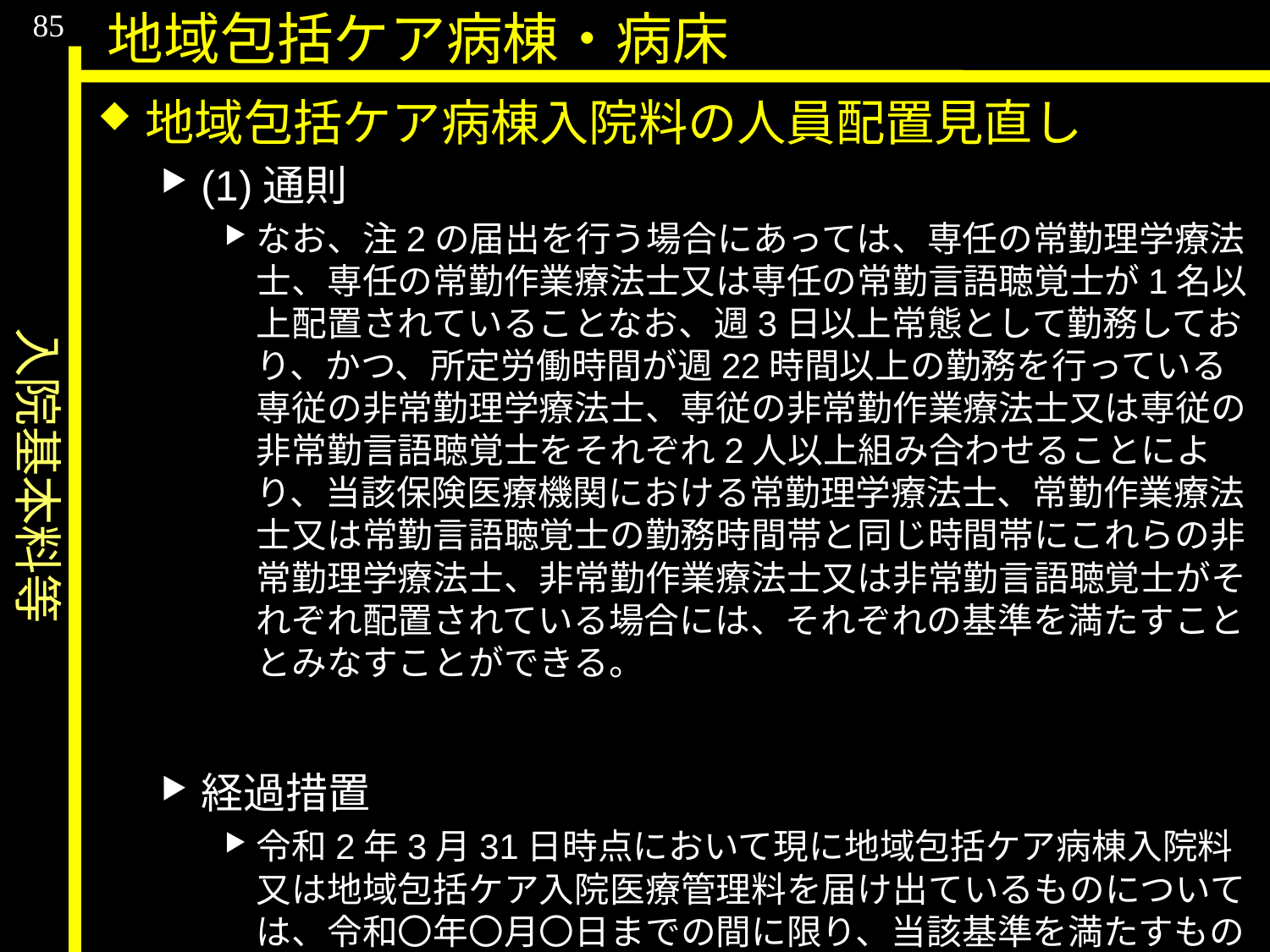

入院基本料等
85
地域包括ケア病棟・病床

地域包括ケア病棟入院料の人員配置見直し
(1)通則
なお、注2の届出を行う場合にあっては、専任の常勤理学療法士、専任の常勤作業療法士又は専任の常勤言語聴覚士が1名以上配置されていることなお、週3日以上常態として勤務しており、かつ、所定労働時間が週22時間以上の勤務を行っている専従の非常勤理学療法士、専従の非常勤作業療法士又は専従の非常勤言語聴覚士をそれぞれ2人以上組み合わせることにより、当該保険医療機関における常勤理学療法士、常勤作業療法士又は常勤言語聴覚士の勤務時間帯と同じ時間帯にこれらの非常勤理学療法士、非常勤作業療法士又は非常勤言語聴覚士がそれぞれ配置されている場合には、それぞれの基準を満たすこととみなすことができる。

経過措置
令和2年3月31日時点において現に地域包括ケア病棟入院料又は地域包括ケア入院医療管理料を届け出ているものについては、令和〇年〇月〇日までの間に限り、当該基準を満たすものとみなす。